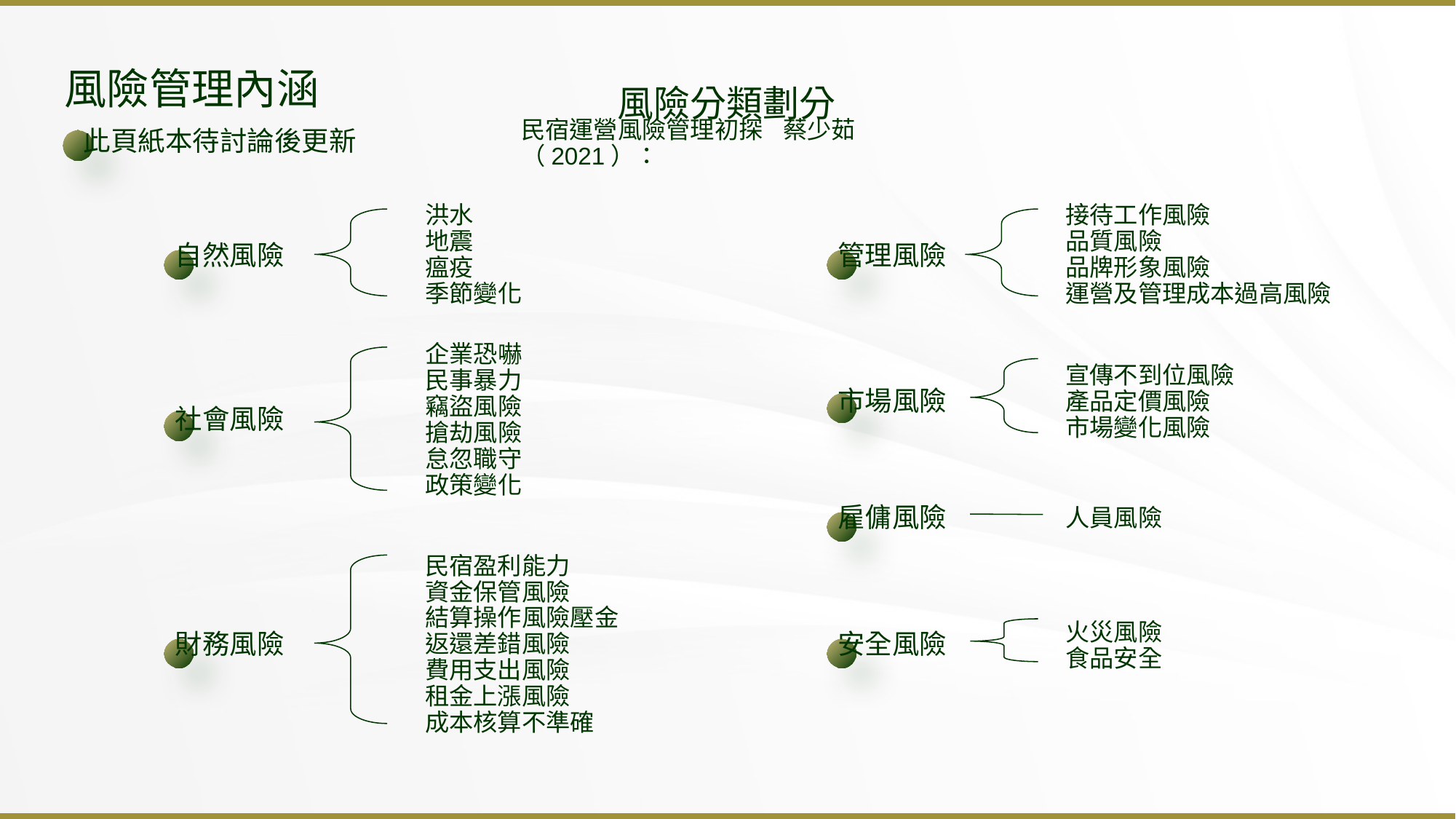

風險管理內涵
風險分類劃分
此頁紙本待討論後更新
民宿運營風險管理初探   蔡少茹（2021）：

洪水
地震
瘟疫
季節變化
接待工作風險
品質風險
品牌形象風險
運營及管理成本過高風險

自然風險
管理風險

企業恐嚇
民事暴力
竊盜風險
搶劫風險
怠忽職守
政策變化

宣傳不到位風險
產品定價風險
市場變化風險

市場風險
社會風險

雇傭風險
人員風險

民宿盈利能力
資金保管風險
結算操作風險壓金返還差錯風險
費用支出風險
租金上漲風險
成本核算不準確

火災風險
食品安全

財務風險
安全風險